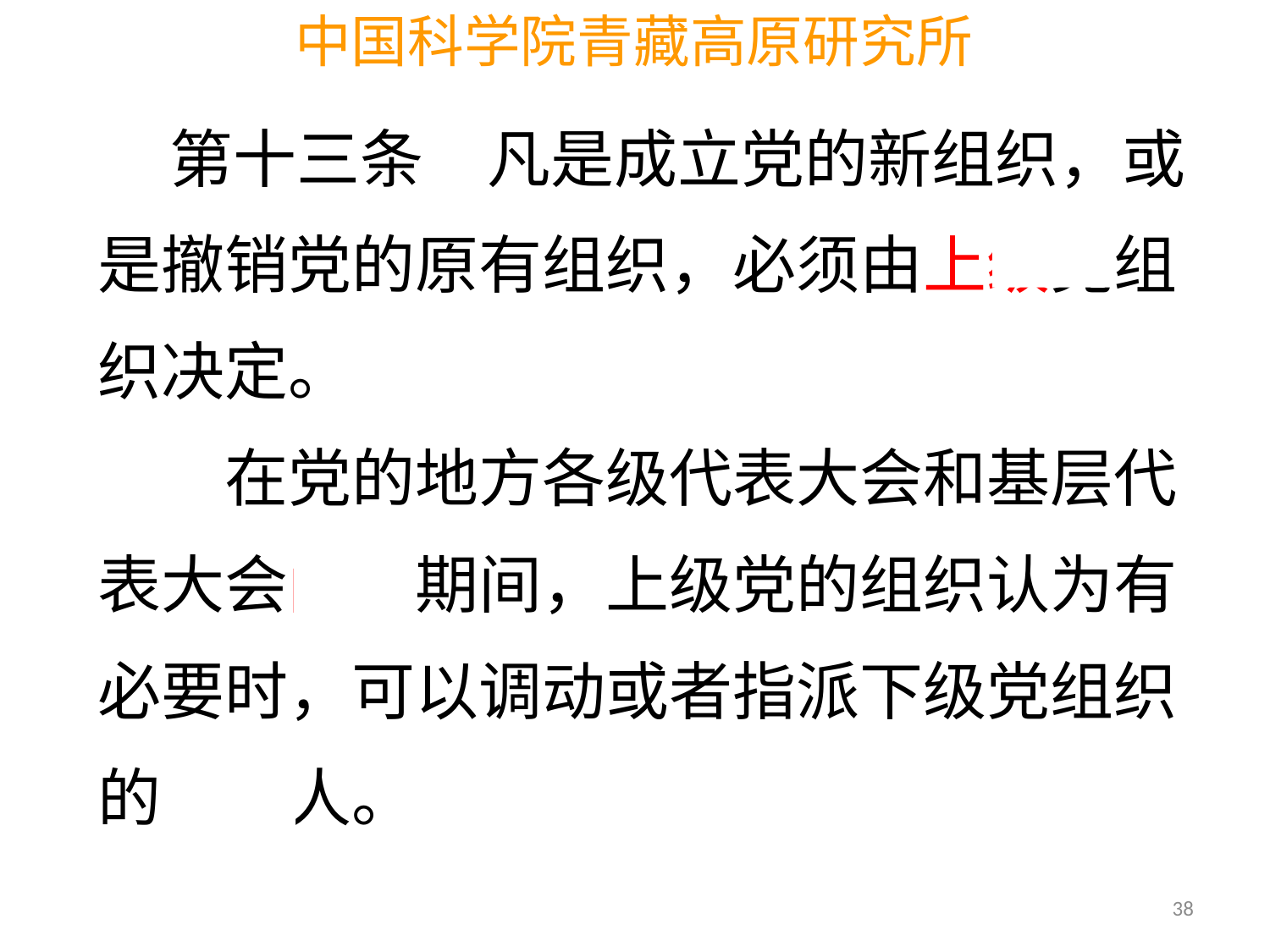

# 第十三条　凡是成立党的新组织，或是撤销党的原有组织，必须由上级党组织决定。 　　在党的地方各级代表大会和基层代表大会闭会期间，上级党的组织认为有必要时，可以调动或者指派下级党组织的负责人。

38